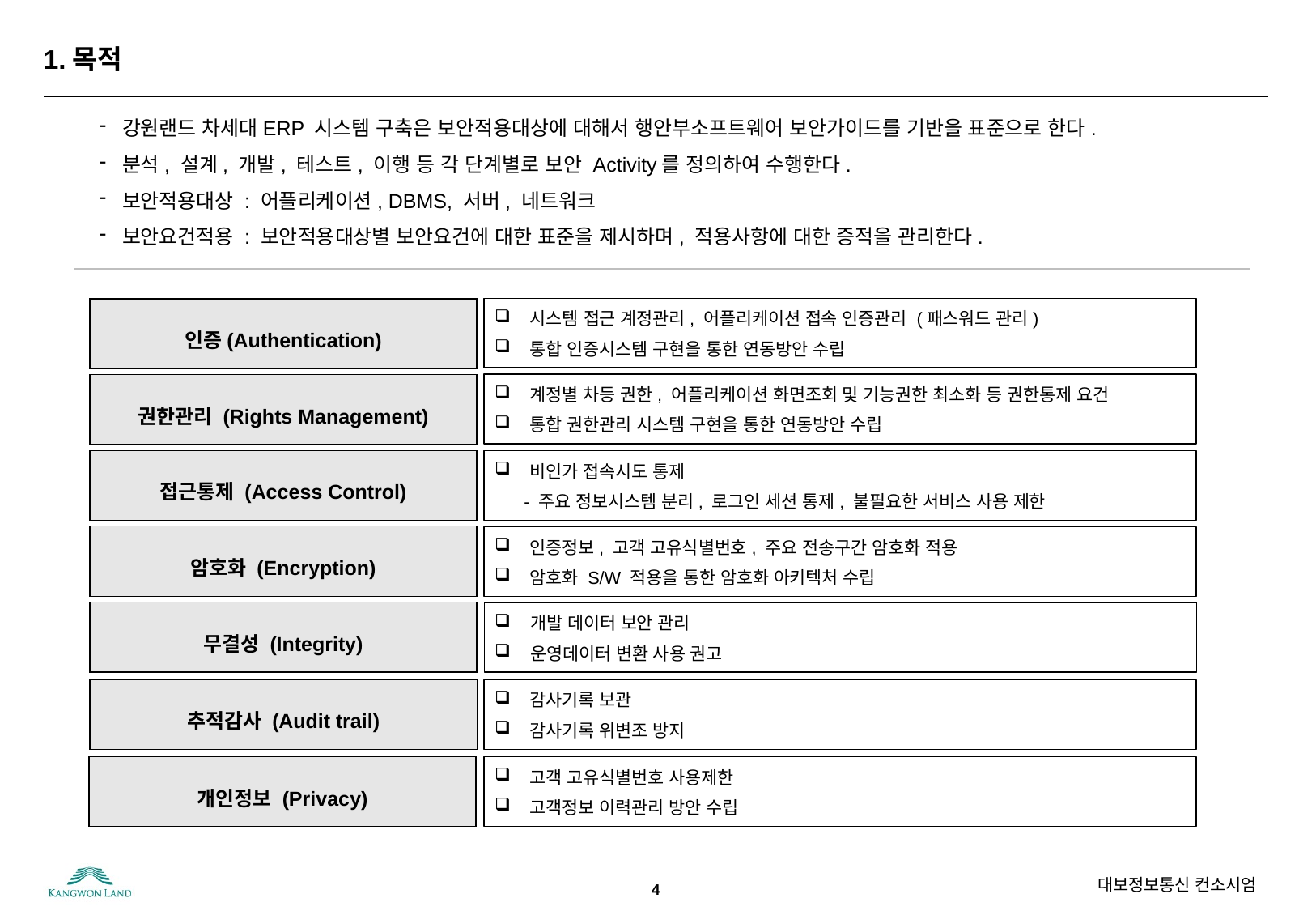

# 1.목적
강원랜드 차세대ERP 시스템 구축은 보안적용대상에 대해서 행안부소프트웨어 보안가이드를 기반을 표준으로 한다.
분석, 설계, 개발, 테스트, 이행 등 각 단계별로 보안 Activity를 정의하여 수행한다.
보안적용대상 : 어플리케이션, DBMS, 서버, 네트워크
보안요건적용 : 보안적용대상별 보안요건에 대한 표준을 제시하며, 적용사항에 대한 증적을 관리한다.
시스템 접근 계정관리, 어플리케이션 접속 인증관리 (패스워드 관리)
통합 인증시스템 구현을 통한 연동방안 수립
인증(Authentication)
계정별 차등 권한, 어플리케이션 화면조회 및 기능권한 최소화 등 권한통제 요건
통합 권한관리 시스템 구현을 통한 연동방안 수립
권한관리 (Rights Management)
접근통제 (Access Control)
비인가 접속시도 통제
      - 주요 정보시스템 분리, 로그인 세션 통제, 불필요한 서비스 사용 제한
암호화 (Encryption)
인증정보, 고객 고유식별번호, 주요 전송구간 암호화 적용
암호화 S/W 적용을 통한 암호화 아키텍처 수립
무결성 (Integrity)
개발 데이터 보안 관리
운영데이터 변환 사용 권고
추적감사 (Audit trail)
감사기록 보관
감사기록 위변조 방지
개인정보 (Privacy)
고객 고유식별번호 사용제한
고객정보 이력관리 방안 수립
4